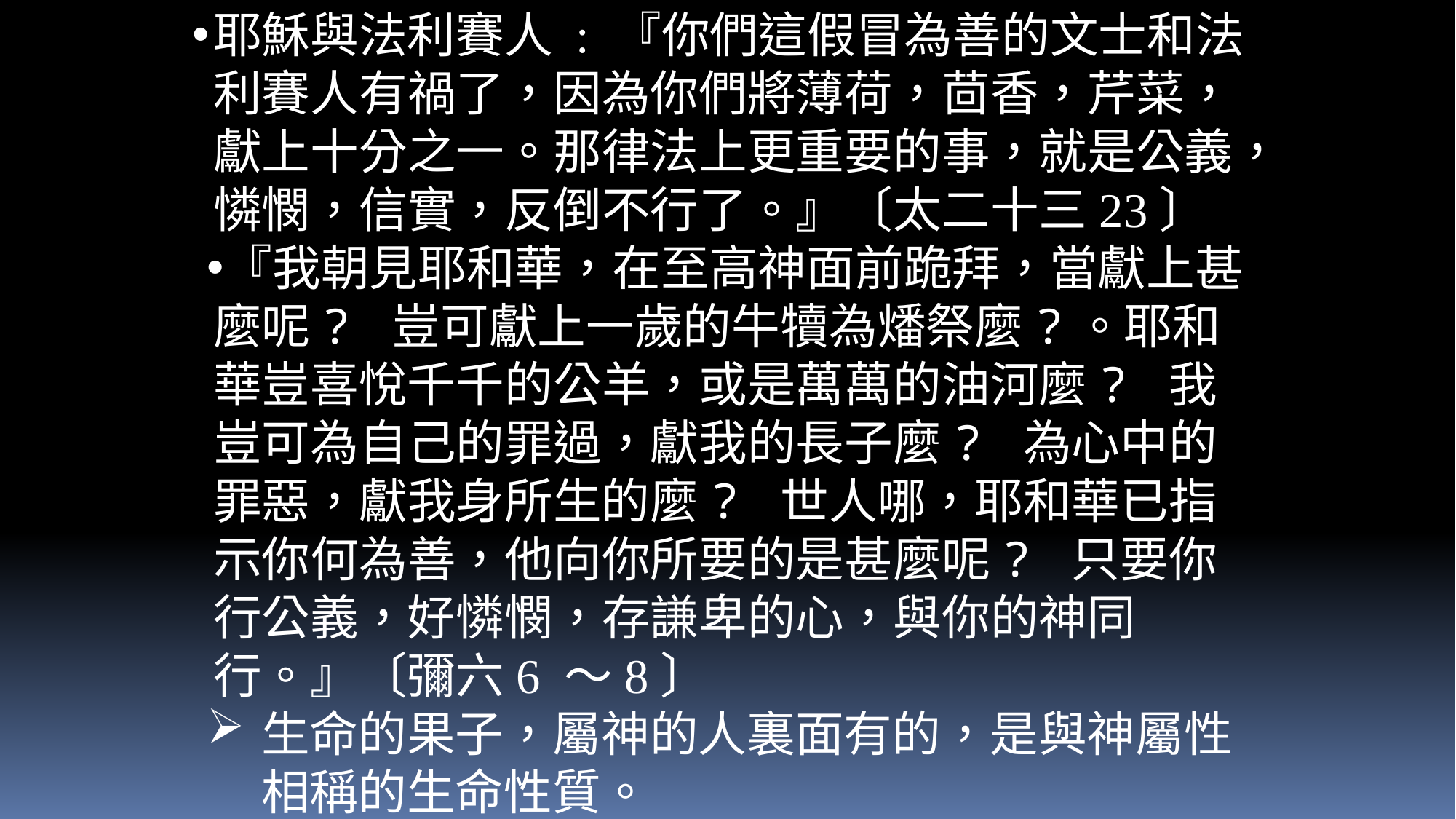

耶穌與法利賽人 : 『你們這假冒為善的文士和法利賽人有禍了，因為你們將薄荷，茴香，芹菜，獻上十分之一。那律法上更重要的事，就是公義，憐憫，信實，反倒不行了。』〔太二十三23〕
『我朝見耶和華，在至高神面前跪拜，當獻上甚麼呢? 豈可獻上一歲的牛犢為燔祭麼?。耶和華豈喜悅千千的公羊，或是萬萬的油河麼? 我豈可為自己的罪過，獻我的長子麼? 為心中的罪惡，獻我身所生的麼? 世人哪，耶和華已指示你何為善，他向你所要的是甚麼呢? 只要你行公義，好憐憫，存謙卑的心，與你的神同行。』〔彌六6 ～8〕
生命的果子，屬神的人裏面有的，是與神屬性相稱的生命性質。